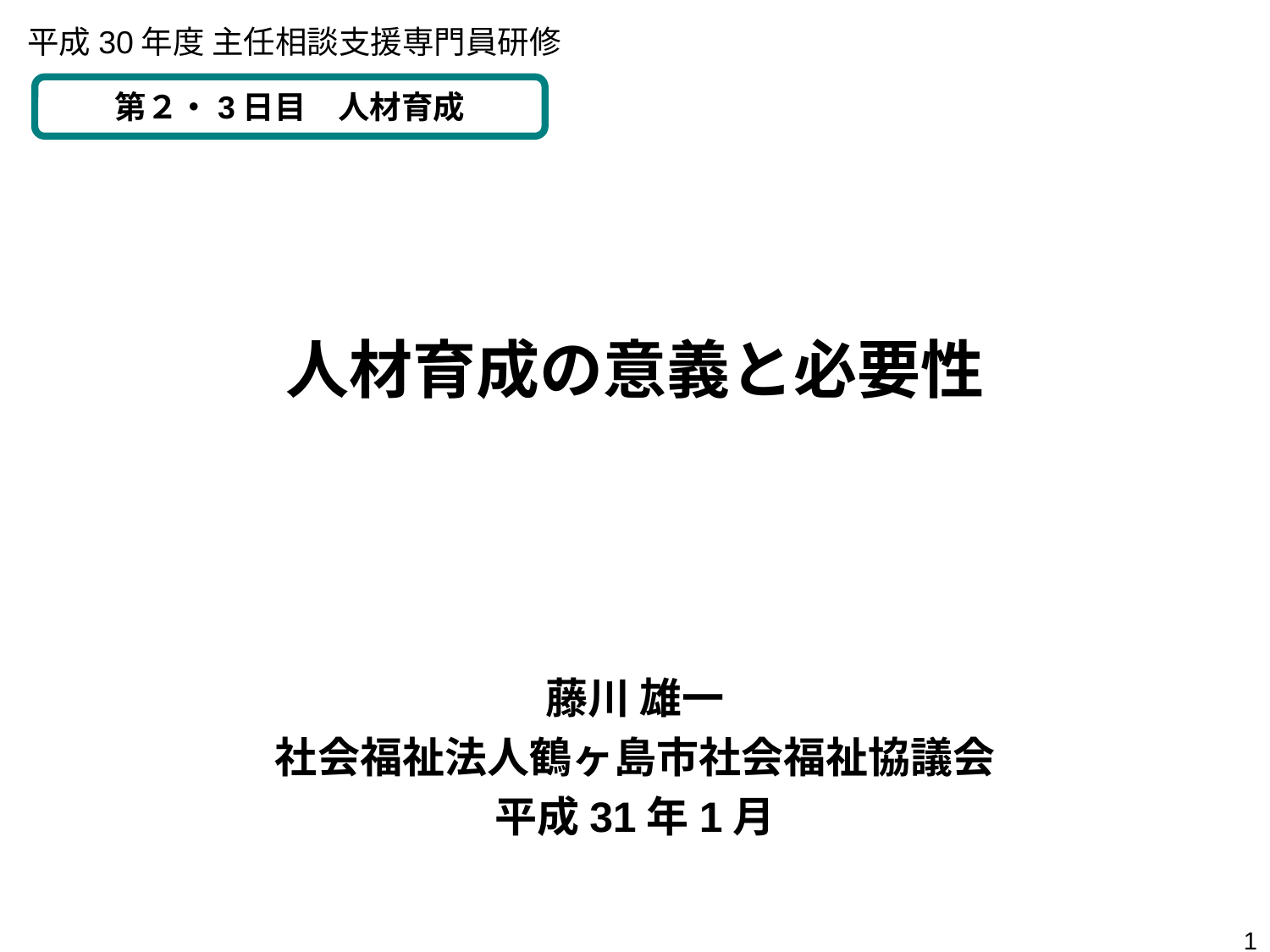

平成30年度 主任相談支援専門員研修
第２・3日目　人材育成
# 人材育成の意義と必要性
藤川 雄一
社会福祉法人鶴ヶ島市社会福祉協議会
平成31年1月
1